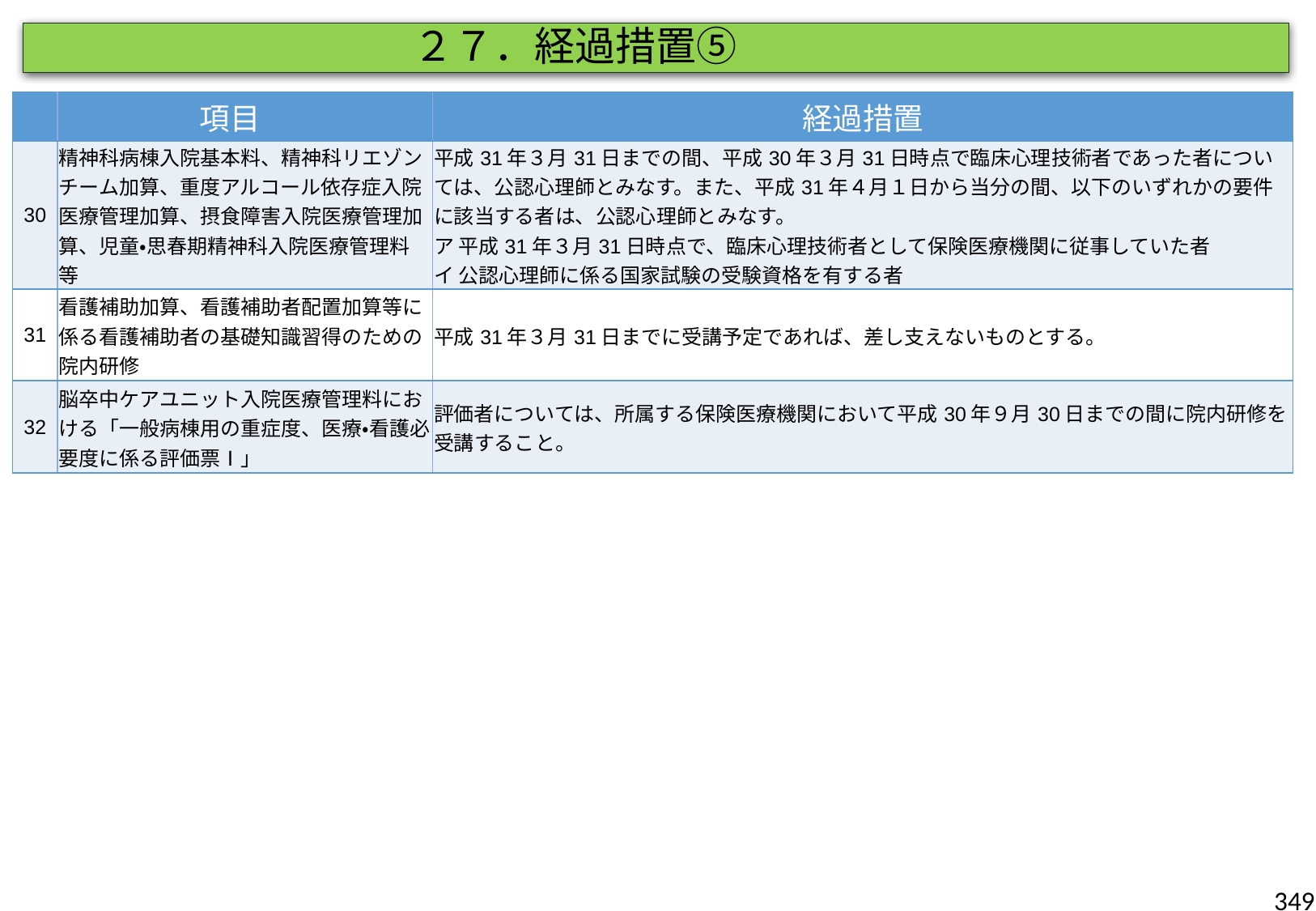

２７．経過措置⑤
|  | 項目 | 経過措置 |
| --- | --- | --- |
| 30 | 精神科病棟入院基本料、精神科リエゾンチーム加算、重度アルコール依存症入院医療管理加算、摂食障害入院医療管理加算、児童・思春期精神科入院医療管理料　等 | 平成31年３月31日までの間、平成30年３月31日時点で臨床心理技術者であった者については、公認心理師とみなす。また、平成31年４月１日から当分の間、以下のいずれかの要件に該当する者は、公認心理師とみなす。 ア 平成31年３月31日時点で、臨床心理技術者として保険医療機関に従事していた者 イ 公認心理師に係る国家試験の受験資格を有する者 |
| 31 | 看護補助加算、看護補助者配置加算等に係る看護補助者の基礎知識習得のための院内研修 | 平成31年３月31日までに受講予定であれば、差し支えないものとする。 |
| 32 | 脳卒中ケアユニット入院医療管理料における「一般病棟用の重症度、医療・看護必要度に係る評価票Ⅰ」 | 評価者については、所属する保険医療機関において平成30年９月30日までの間に院内研修を受講すること。 |
349